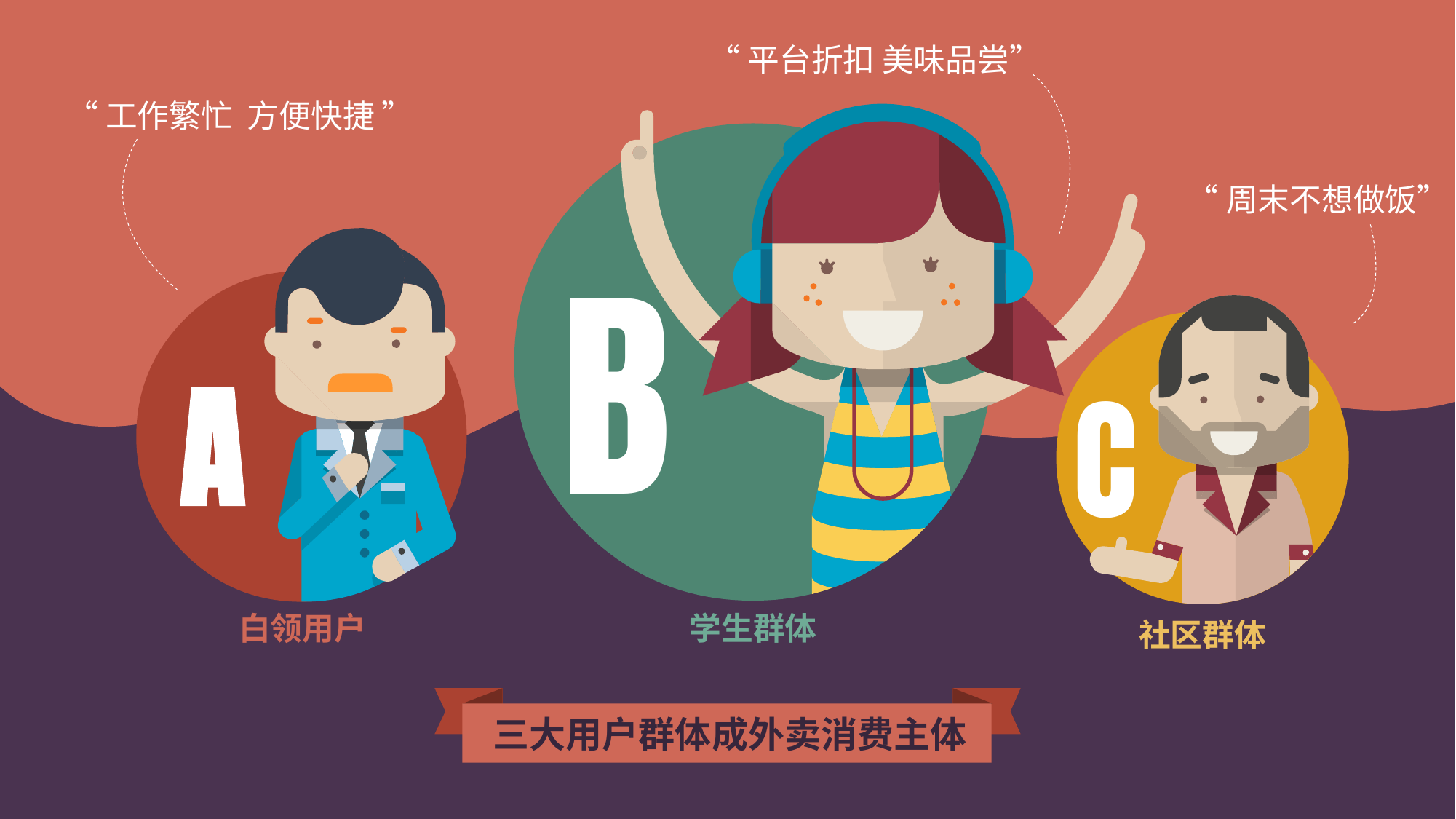

“平台折扣 美味品尝”

B

学生群体
“工作繁忙  方便快捷 ”

A

白领用户
“周末不想做饭”

C

社区群体

三大用户群体成外卖消费主体